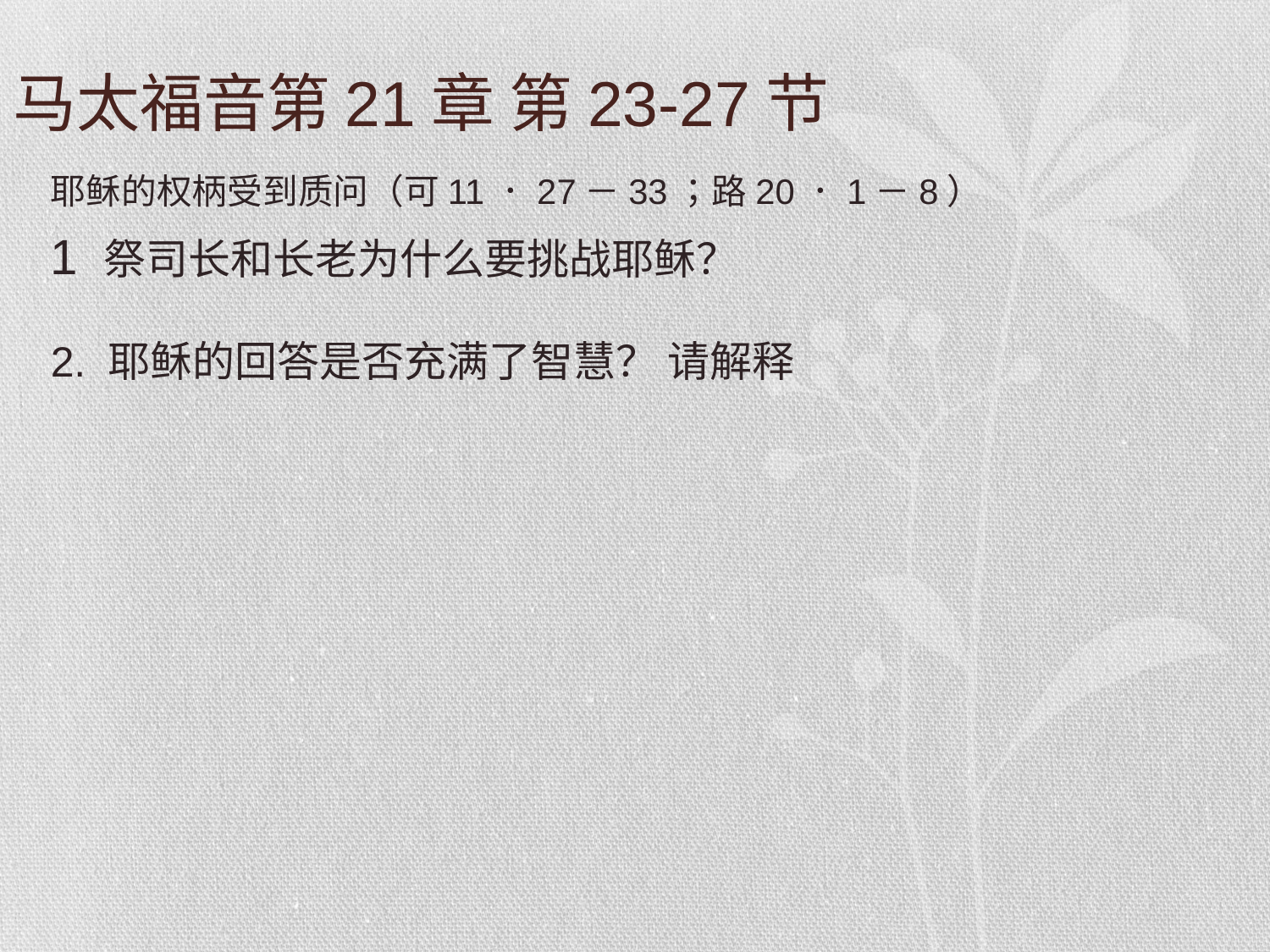

# 马太福音第21章 第23-27节
耶稣的权柄受到质问（可11．27－33；路20．1－8）

1 祭司长和长老为什么要挑战耶稣？

2. 耶稣的回答是否充满了智慧？ 请解释